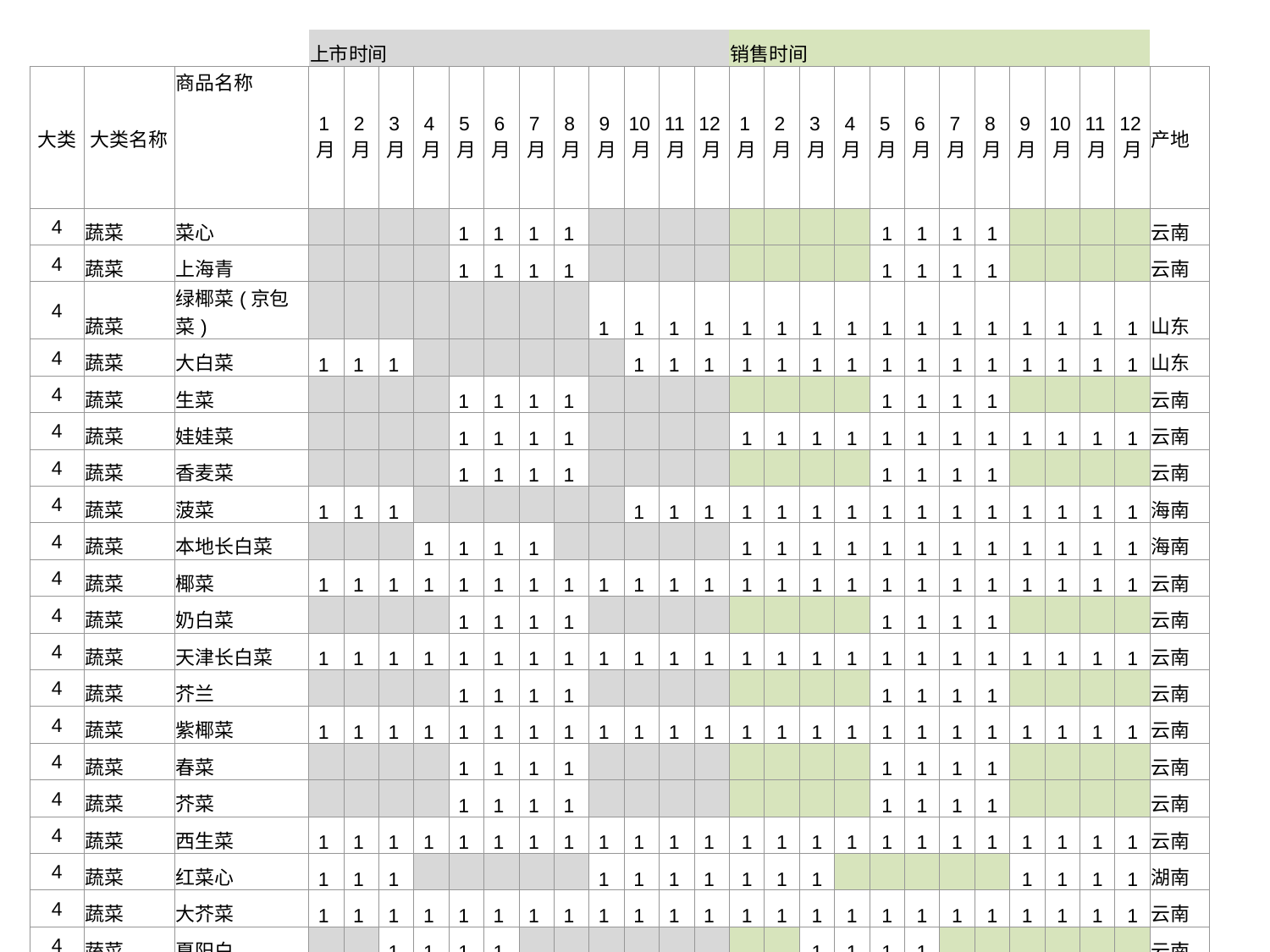

|  |  |  | 上市时间 |  |  |  |  |  |  |  |  |  |  |  | 销售时间 |  |  |  |  |  |  |  |  |  |  |  |  |
| --- | --- | --- | --- | --- | --- | --- | --- | --- | --- | --- | --- | --- | --- | --- | --- | --- | --- | --- | --- | --- | --- | --- | --- | --- | --- | --- | --- |
| 大类 | 大类名称 | 商品名称 | 1月 | 2月 | 3月 | 4月 | 5月 | 6月 | 7月 | 8月 | 9月 | 10月 | 11月 | 12月 | 1月 | 2月 | 3月 | 4月 | 5月 | 6月 | 7月 | 8月 | 9月 | 10月 | 11月 | 12月 | 产地 |
| 4 | 蔬菜 | 菜心 |  |  |  |  | 1 | 1 | 1 | 1 |  |  |  |  |  |  |  |  | 1 | 1 | 1 | 1 |  |  |  |  | 云南 |
| 4 | 蔬菜 | 上海青 |  |  |  |  | 1 | 1 | 1 | 1 |  |  |  |  |  |  |  |  | 1 | 1 | 1 | 1 |  |  |  |  | 云南 |
| 4 | 蔬菜 | 绿椰菜(京包菜) |  |  |  |  |  |  |  |  | 1 | 1 | 1 | 1 | 1 | 1 | 1 | 1 | 1 | 1 | 1 | 1 | 1 | 1 | 1 | 1 | 山东 |
| 4 | 蔬菜 | 大白菜 | 1 | 1 | 1 |  |  |  |  |  |  | 1 | 1 | 1 | 1 | 1 | 1 | 1 | 1 | 1 | 1 | 1 | 1 | 1 | 1 | 1 | 山东 |
| 4 | 蔬菜 | 生菜 |  |  |  |  | 1 | 1 | 1 | 1 |  |  |  |  |  |  |  |  | 1 | 1 | 1 | 1 |  |  |  |  | 云南 |
| 4 | 蔬菜 | 娃娃菜 |  |  |  |  | 1 | 1 | 1 | 1 |  |  |  |  | 1 | 1 | 1 | 1 | 1 | 1 | 1 | 1 | 1 | 1 | 1 | 1 | 云南 |
| 4 | 蔬菜 | 香麦菜 |  |  |  |  | 1 | 1 | 1 | 1 |  |  |  |  |  |  |  |  | 1 | 1 | 1 | 1 |  |  |  |  | 云南 |
| 4 | 蔬菜 | 菠菜 | 1 | 1 | 1 |  |  |  |  |  |  | 1 | 1 | 1 | 1 | 1 | 1 | 1 | 1 | 1 | 1 | 1 | 1 | 1 | 1 | 1 | 海南 |
| 4 | 蔬菜 | 本地长白菜 |  |  |  | 1 | 1 | 1 | 1 |  |  |  |  |  | 1 | 1 | 1 | 1 | 1 | 1 | 1 | 1 | 1 | 1 | 1 | 1 | 海南 |
| 4 | 蔬菜 | 椰菜 | 1 | 1 | 1 | 1 | 1 | 1 | 1 | 1 | 1 | 1 | 1 | 1 | 1 | 1 | 1 | 1 | 1 | 1 | 1 | 1 | 1 | 1 | 1 | 1 | 云南 |
| 4 | 蔬菜 | 奶白菜 |  |  |  |  | 1 | 1 | 1 | 1 |  |  |  |  |  |  |  |  | 1 | 1 | 1 | 1 |  |  |  |  | 云南 |
| 4 | 蔬菜 | 天津长白菜 | 1 | 1 | 1 | 1 | 1 | 1 | 1 | 1 | 1 | 1 | 1 | 1 | 1 | 1 | 1 | 1 | 1 | 1 | 1 | 1 | 1 | 1 | 1 | 1 | 云南 |
| 4 | 蔬菜 | 芥兰 |  |  |  |  | 1 | 1 | 1 | 1 |  |  |  |  |  |  |  |  | 1 | 1 | 1 | 1 |  |  |  |  | 云南 |
| 4 | 蔬菜 | 紫椰菜 | 1 | 1 | 1 | 1 | 1 | 1 | 1 | 1 | 1 | 1 | 1 | 1 | 1 | 1 | 1 | 1 | 1 | 1 | 1 | 1 | 1 | 1 | 1 | 1 | 云南 |
| 4 | 蔬菜 | 春菜 |  |  |  |  | 1 | 1 | 1 | 1 |  |  |  |  |  |  |  |  | 1 | 1 | 1 | 1 |  |  |  |  | 云南 |
| 4 | 蔬菜 | 芥菜 |  |  |  |  | 1 | 1 | 1 | 1 |  |  |  |  |  |  |  |  | 1 | 1 | 1 | 1 |  |  |  |  | 云南 |
| 4 | 蔬菜 | 西生菜 | 1 | 1 | 1 | 1 | 1 | 1 | 1 | 1 | 1 | 1 | 1 | 1 | 1 | 1 | 1 | 1 | 1 | 1 | 1 | 1 | 1 | 1 | 1 | 1 | 云南 |
| 4 | 蔬菜 | 红菜心 | 1 | 1 | 1 |  |  |  |  |  | 1 | 1 | 1 | 1 | 1 | 1 | 1 |  |  |  |  |  | 1 | 1 | 1 | 1 | 湖南 |
| 4 | 蔬菜 | 大芥菜 | 1 | 1 | 1 | 1 | 1 | 1 | 1 | 1 | 1 | 1 | 1 | 1 | 1 | 1 | 1 | 1 | 1 | 1 | 1 | 1 | 1 | 1 | 1 | 1 | 云南 |
| 4 | 蔬菜 | 夏阳白 |  |  | 1 | 1 | 1 | 1 |  |  |  |  |  |  |  |  | 1 | 1 | 1 | 1 |  |  |  |  |  |  | 云南 |